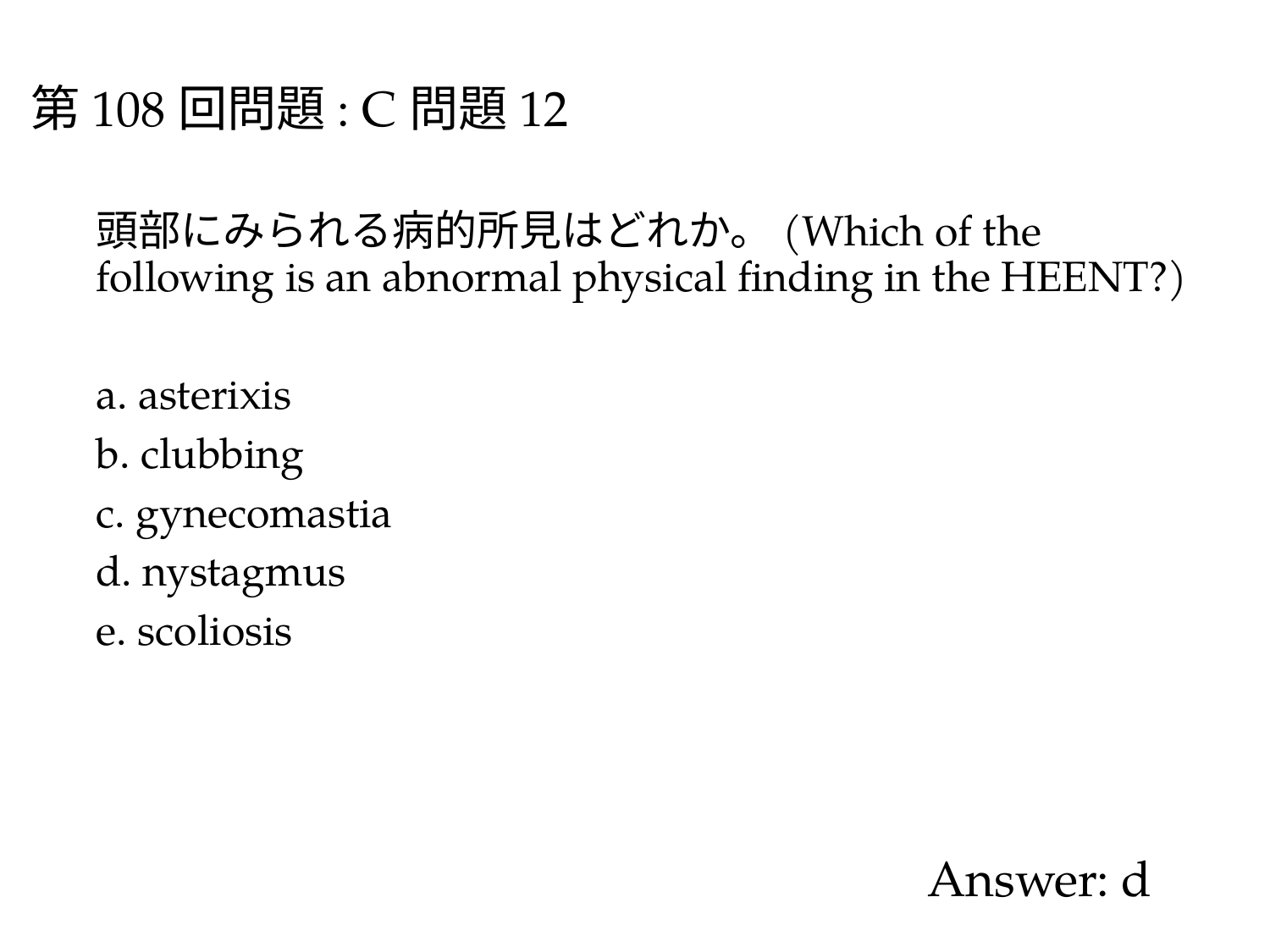

第108回問題: C問題12

頭部にみられる病的所見はどれか。(Which of the following is an abnormal physical finding in the HEENT?)

a. asterixis
b. clubbing
c. gynecomastia
d. nystagmus
e. scoliosis

Answer: d